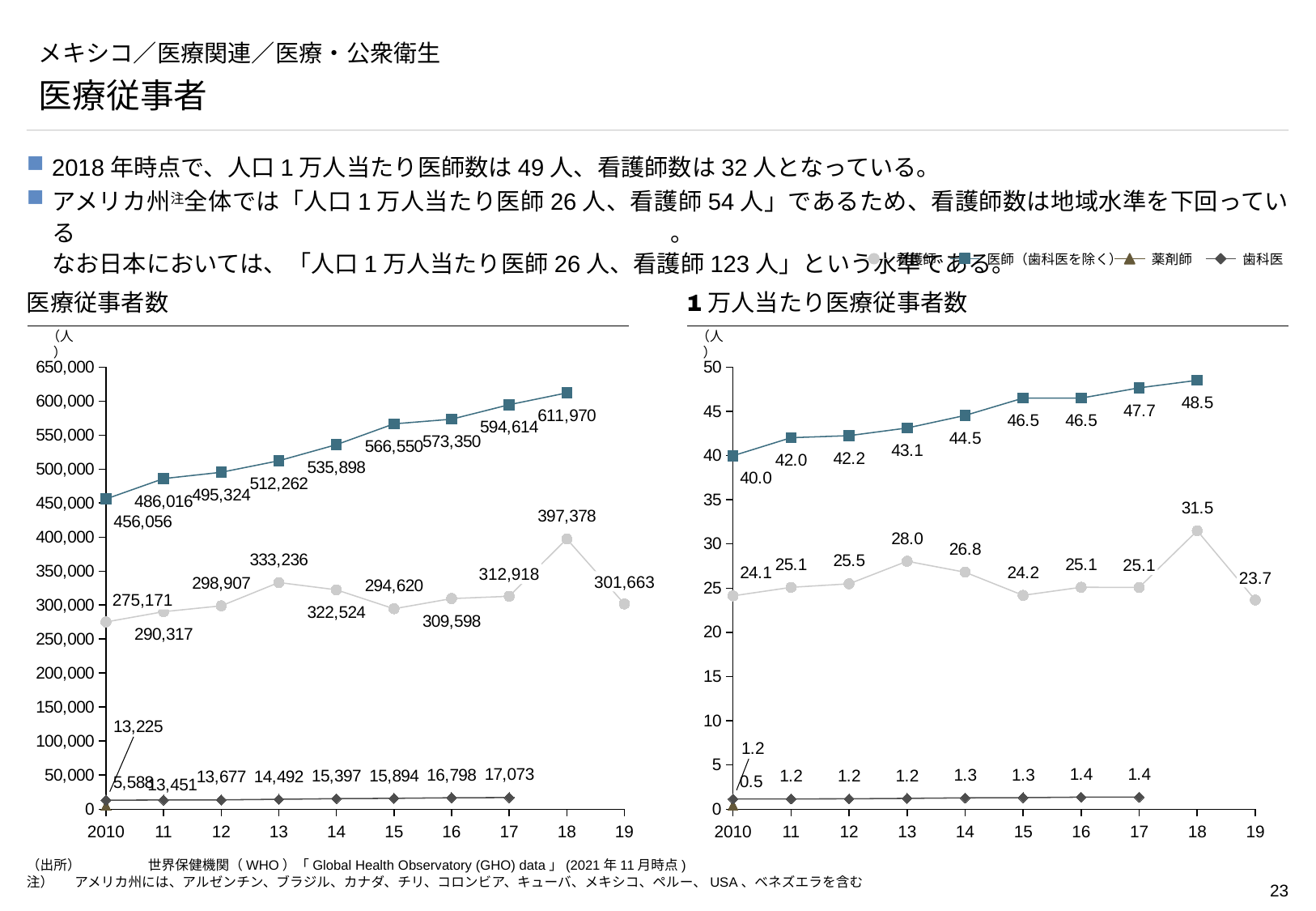

# メキシコ／医療関連／医療・公衆衛生
医療従事者
2018年時点で、人口1万人当たり医師数は49人、看護師数は32人となっている。
アメリカ州注全体では「人口1万人当たり医師26人、看護師54人」であるため、看護師数は地域水準を下回っている。
なお日本においては、「人口1万人当たり医師26人、看護師123人」という水準である。
看護師
医師（歯科医を除く）
薬剤師
歯科医

医療従事者数
1万人当たり医療従事者数
（人）
（人）

### Chart

| Category |  |  |  |  |
|---|---|---|---|---|

### Chart

| Category |  |  |  |  |
|---|---|---|---|---|
25.1
312,918
23.7
301,663
275,171
2010
11
12
13
14
15
16
17
18
19
2010
11
12
13
14
15
16
17
18
19
（出所）	世界保健機関（WHO）「Global Health Observatory (GHO) data」(2021年11月時点)
注）　	アメリカ州には、アルゼンチン、ブラジル、カナダ、チリ、コロンビア、キューバ、メキシコ、ペルー、USA、ベネズエラを含む